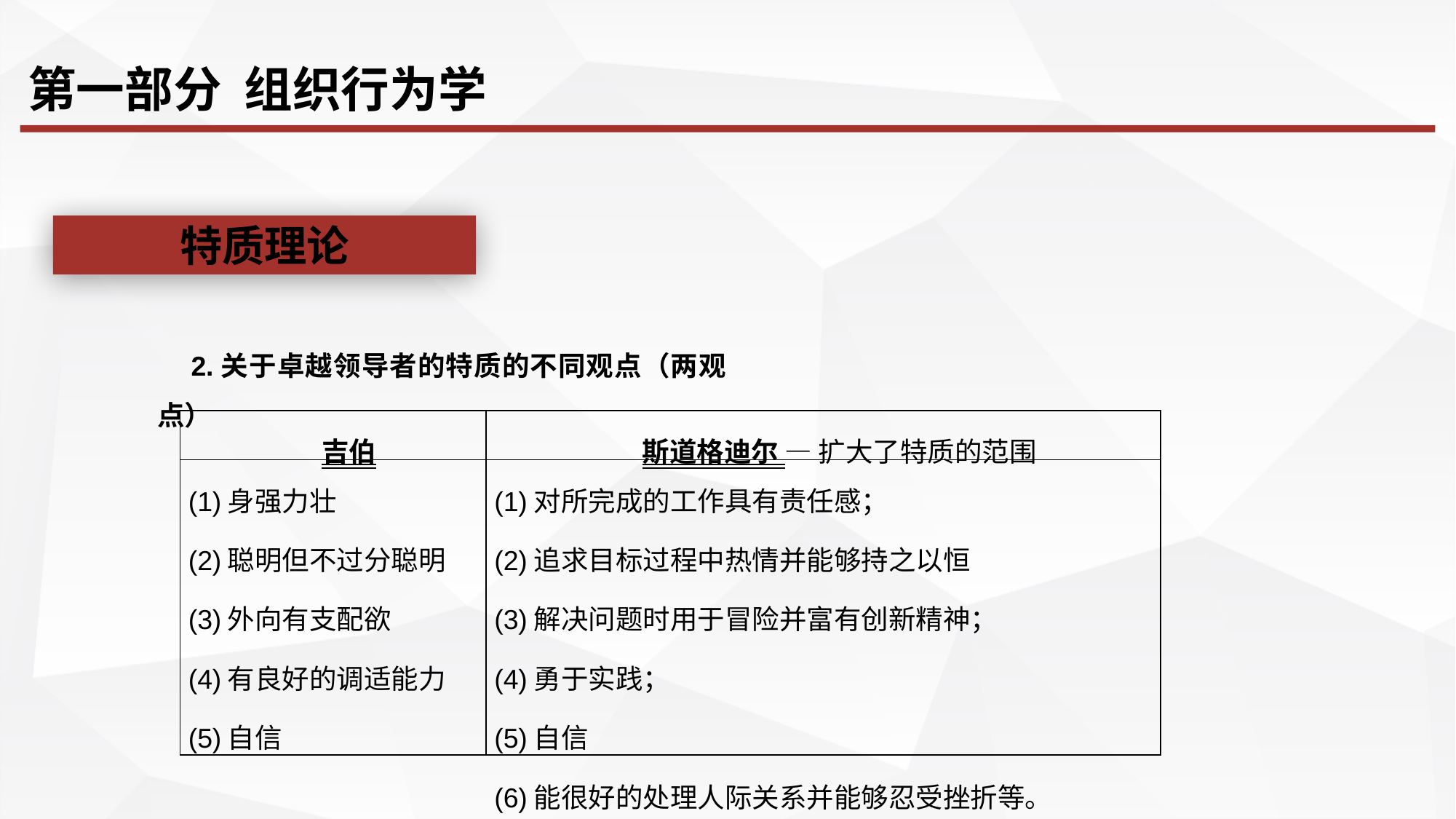

第一部分  组织行为学

特质理论
2.关于卓越领导者的特质的不同观点（两观点）
| 吉伯 | 斯道格迪尔 — 扩大了特质的范围 |
| --- | --- |
| (1)身强力壮 (2)聪明但不过分聪明 (3)外向有支配欲 (4)有良好的调适能力 (5)自信 | (1)对所完成的工作具有责任感； (2)追求目标过程中热情并能够持之以恒 (3)解决问题时用于冒险并富有创新精神； (4)勇于实践； (5)自信 (6)能很好的处理人际关系并能够忍受挫折等。 |